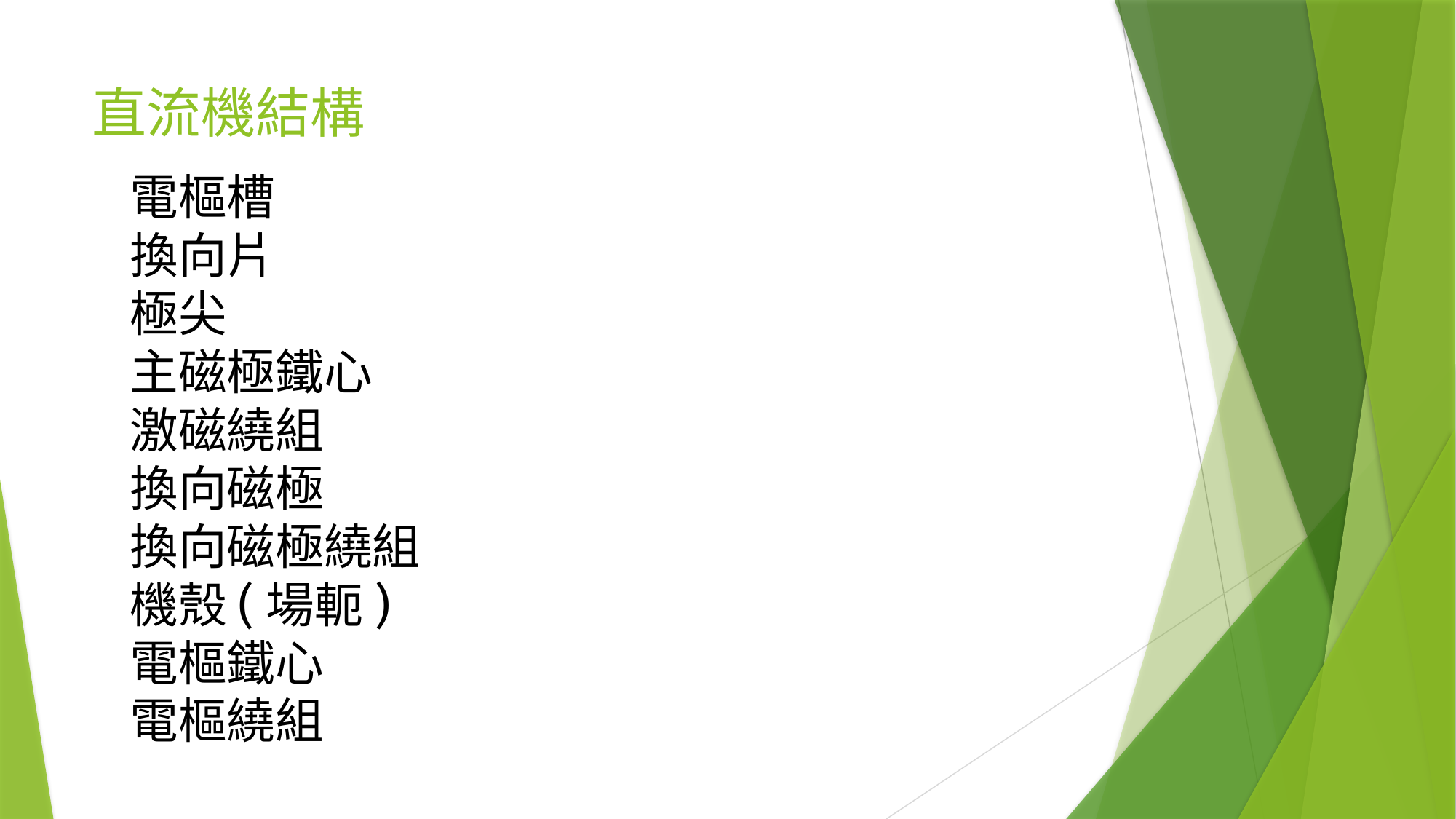

# 直流機結構
電樞槽
換向片
極尖
主磁極鐵心
激磁繞組
換向磁極
換向磁極繞組
機殼(場軛)
電樞鐵心
電樞繞組